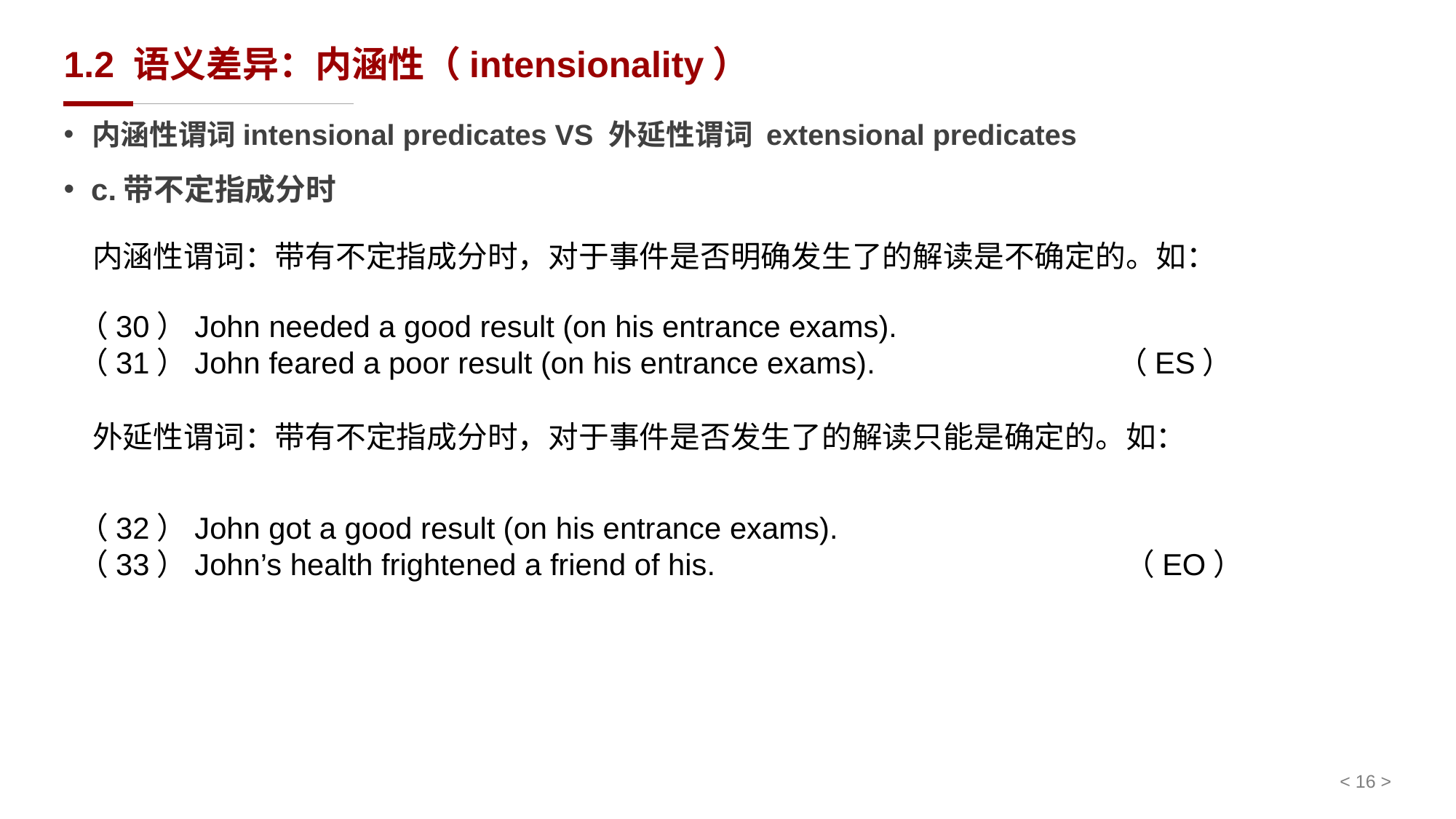

# 1.2 语义差异：内涵性（intensionality）
内涵性谓词intensional predicates VS 外延性谓词 extensional predicates
c.带不定指成分时
内涵性谓词：带有不定指成分时，对于事件是否明确发生了的解读是不确定的。如：
（30）John needed a good result (on his entrance exams).
（31）John feared a poor result (on his entrance exams).                            （ES）
外延性谓词：带有不定指成分时，对于事件是否发生了的解读只能是确定的。如：
（32）John got a good result (on his entrance exams).
（33）John’s health frightened a friend of his.                                                （EO）
< 16 >